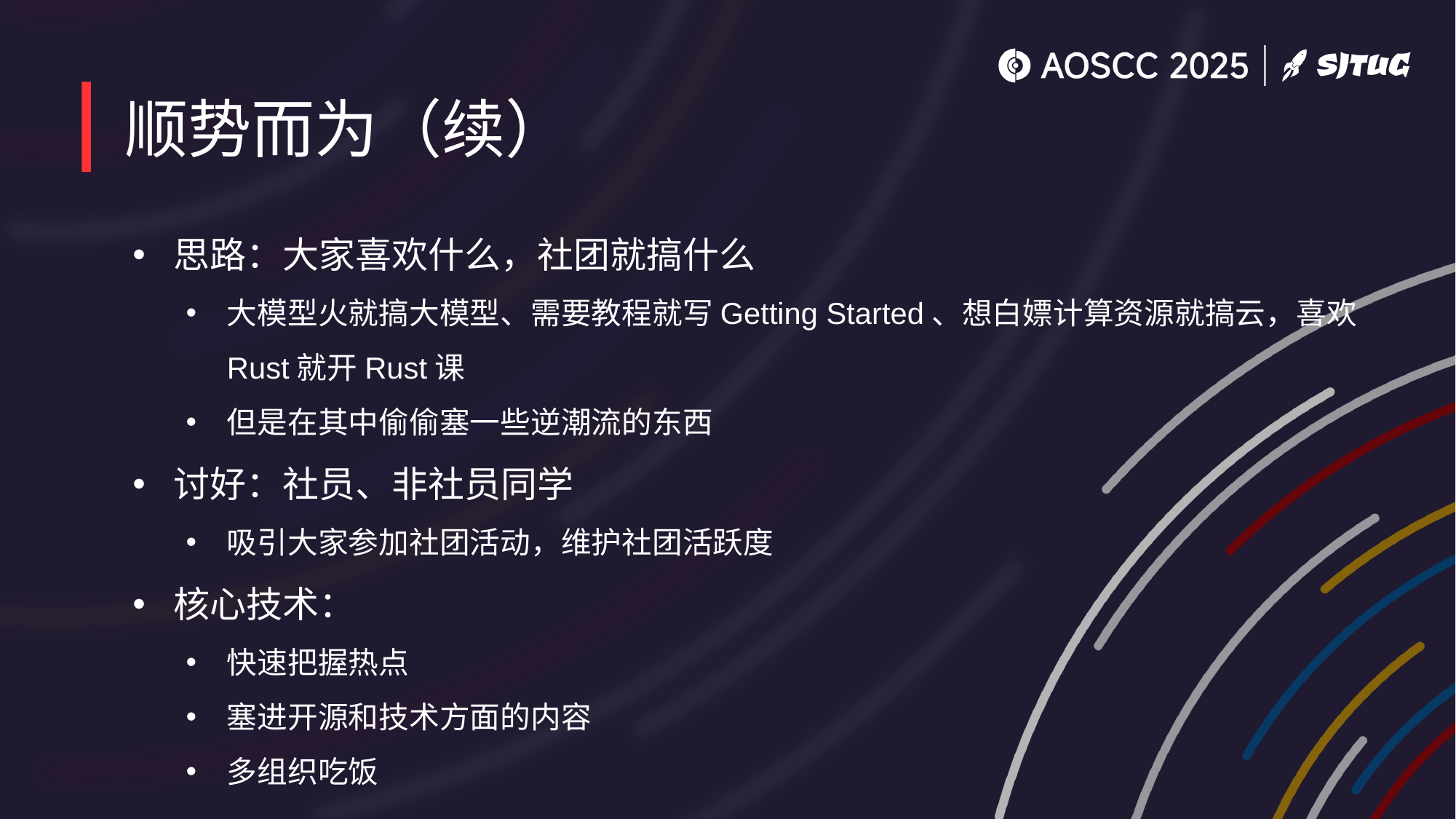

# 顺势而为（续）
思路：大家喜欢什么，社团就搞什么
大模型火就搞大模型、需要教程就写Getting Started、想白嫖计算资源就搞云，喜欢Rust就开Rust课
但是在其中偷偷塞一些逆潮流的东西
讨好：社员、非社员同学
吸引大家参加社团活动，维护社团活跃度
核心技术：
快速把握热点
塞进开源和技术方面的内容
多组织吃饭